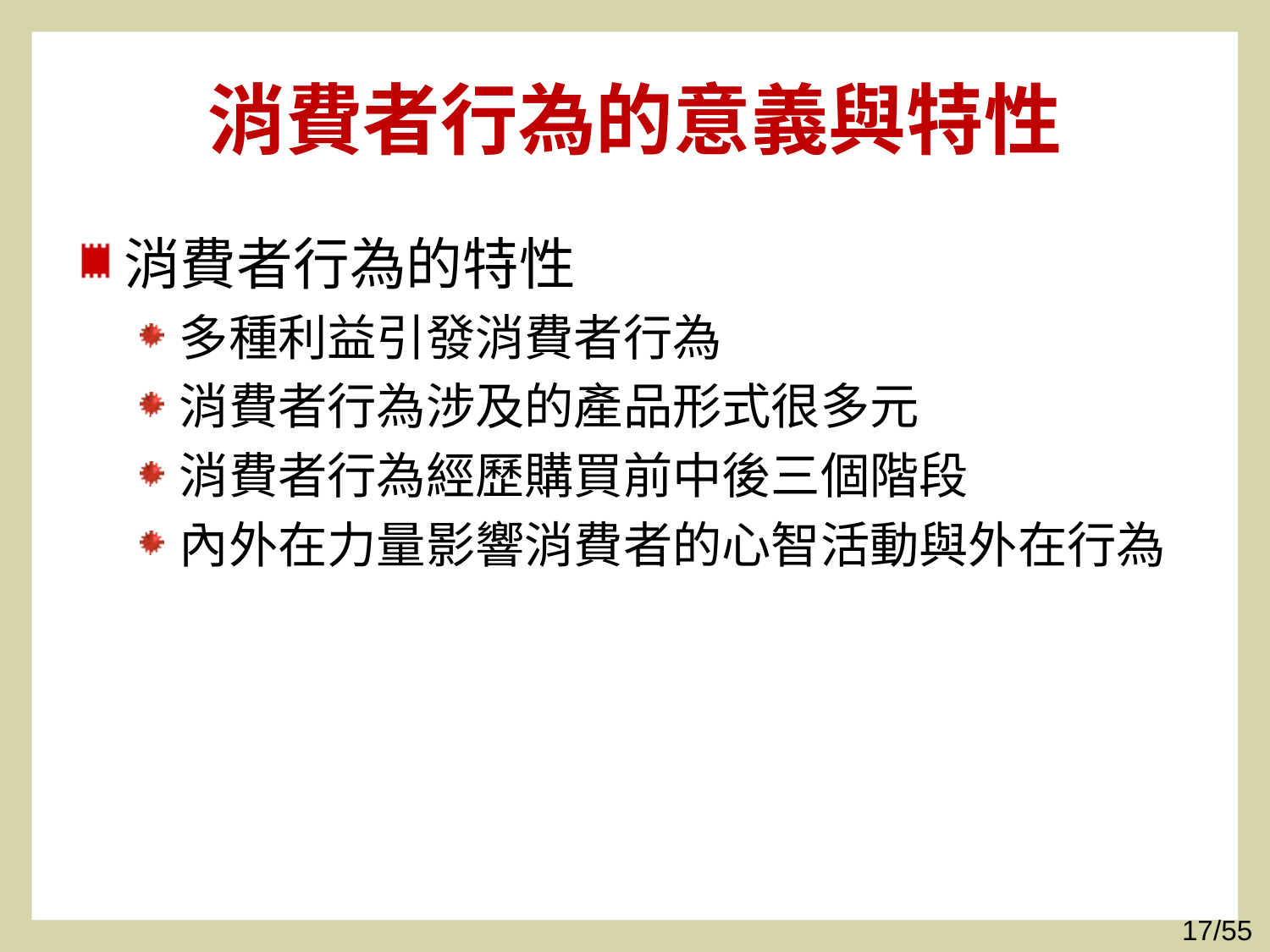

# 消費者行為的意義與特性
消費者行為的特性
多種利益引發消費者行為
消費者行為涉及的產品形式很多元
消費者行為經歷購買前中後三個階段
內外在力量影響消費者的心智活動與外在行為
17/55